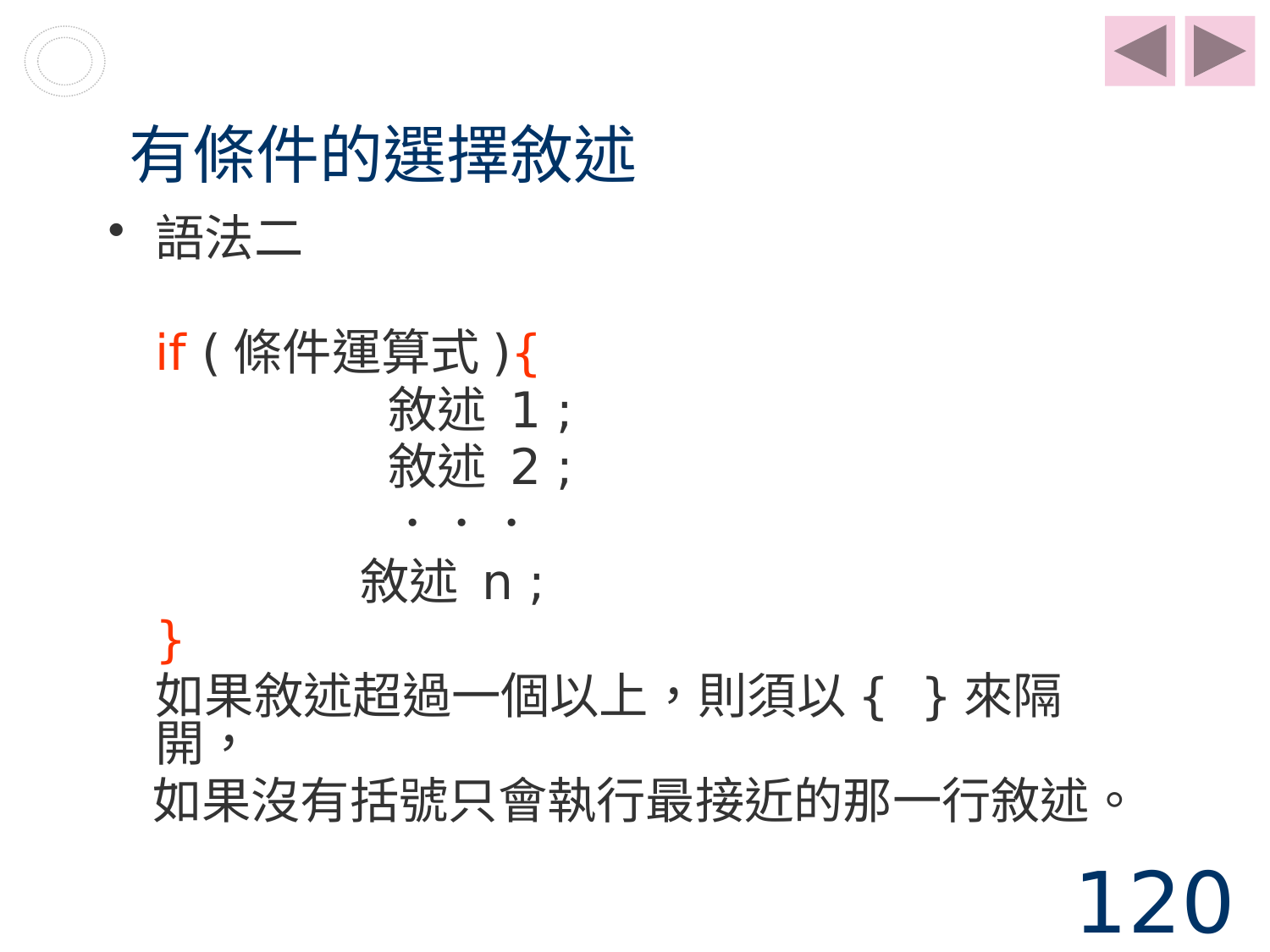

# 有條件的選擇敘述
語法二

 	if (條件運算式){
 		      敘述 1 ;
		      敘述 2 ;
		      ．．．
		      敘述 n ;
 	}
	如果敘述超過一個以上，則須以{  }來隔開，
   如果沒有括號只會執行最接近的那一行敘述。
120